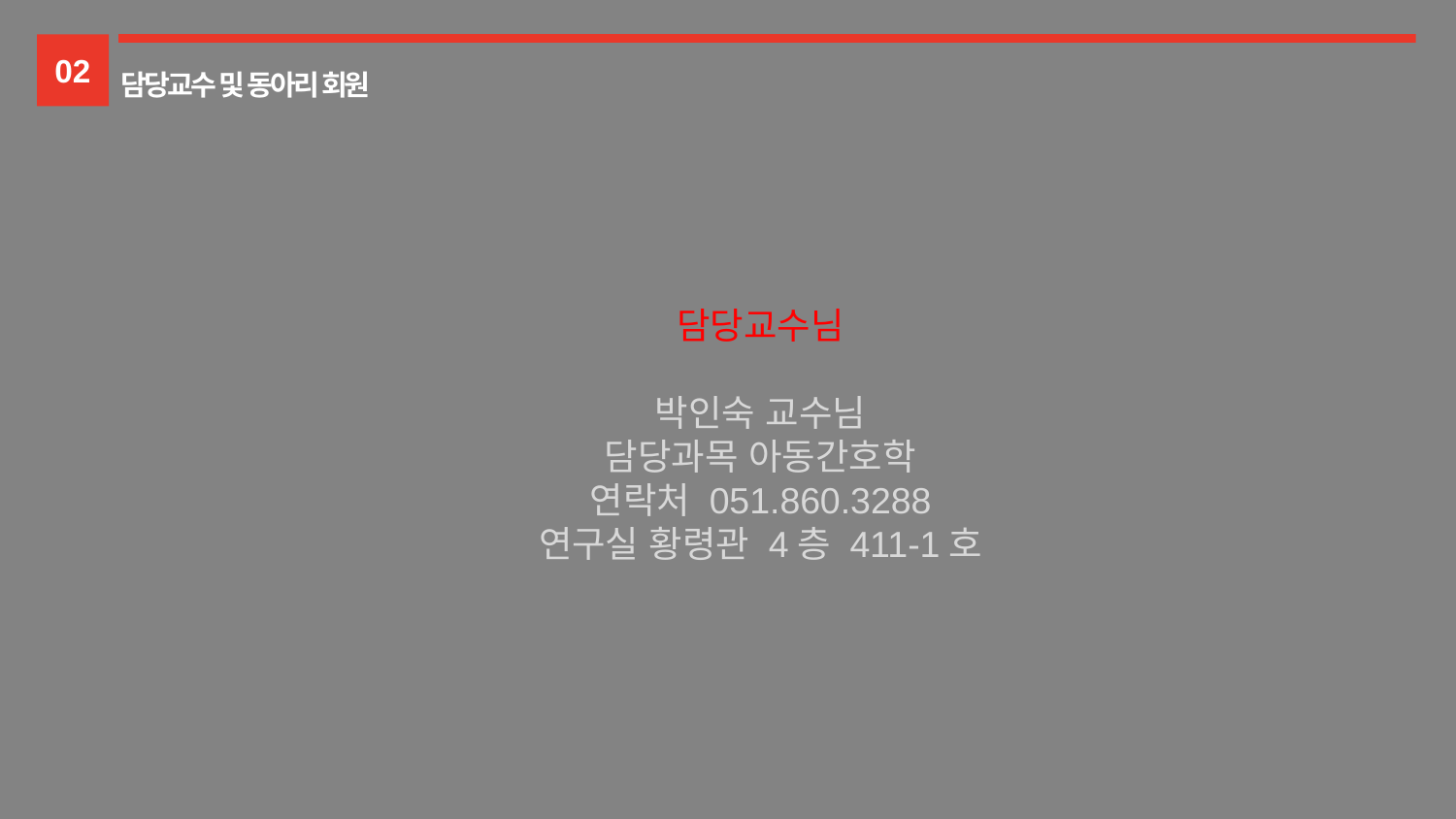

02
담당교수 및 동아리 회원
담당교수님

박인숙 교수님
담당과목 아동간호학
연락처 051.860.3288
연구실 황령관 4층 411-1호